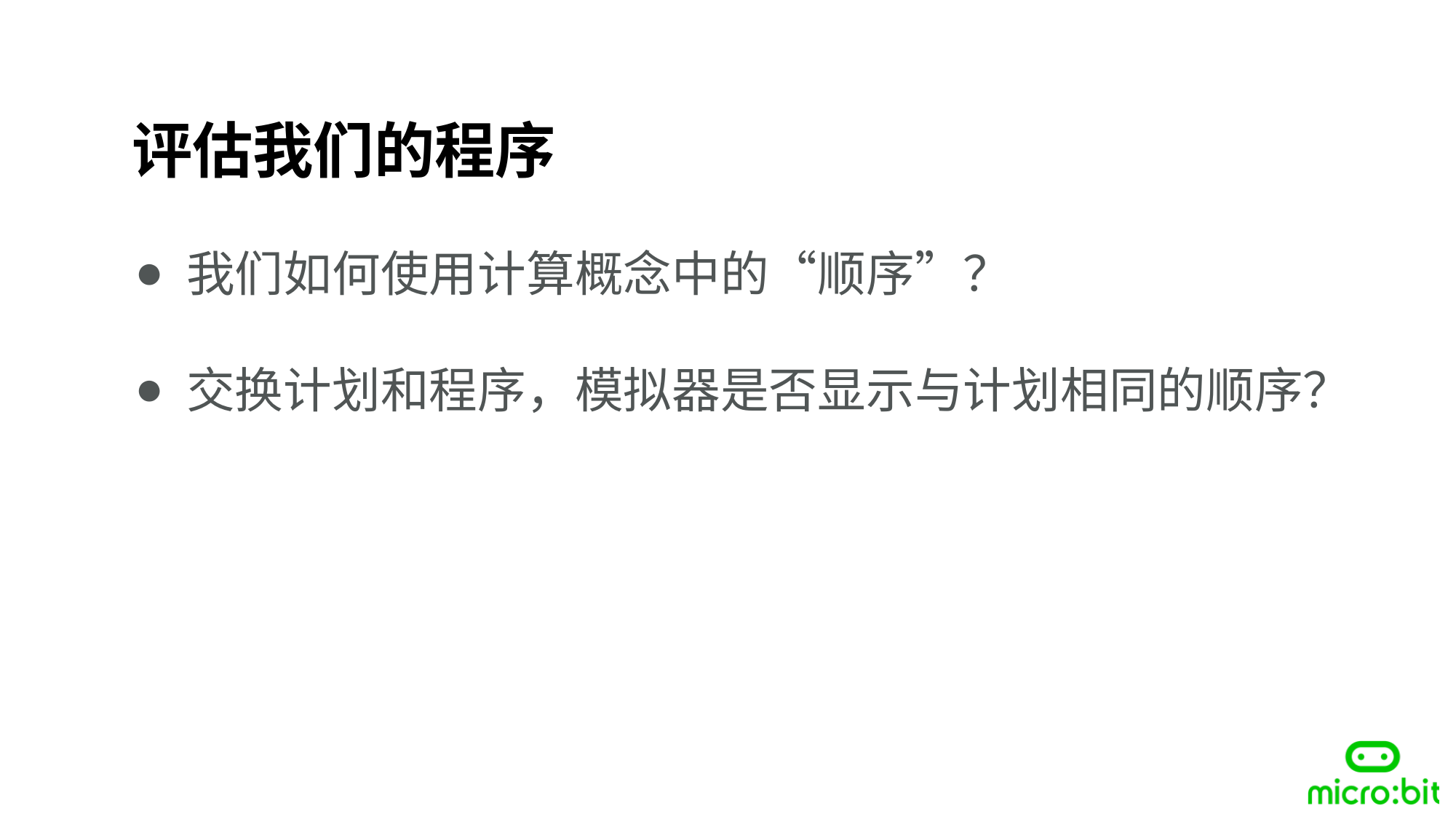

评估我们的程序

我们如何使用计算概念中的“顺序”？

交换计划和程序，模拟器是否显示与计划相同的顺序？